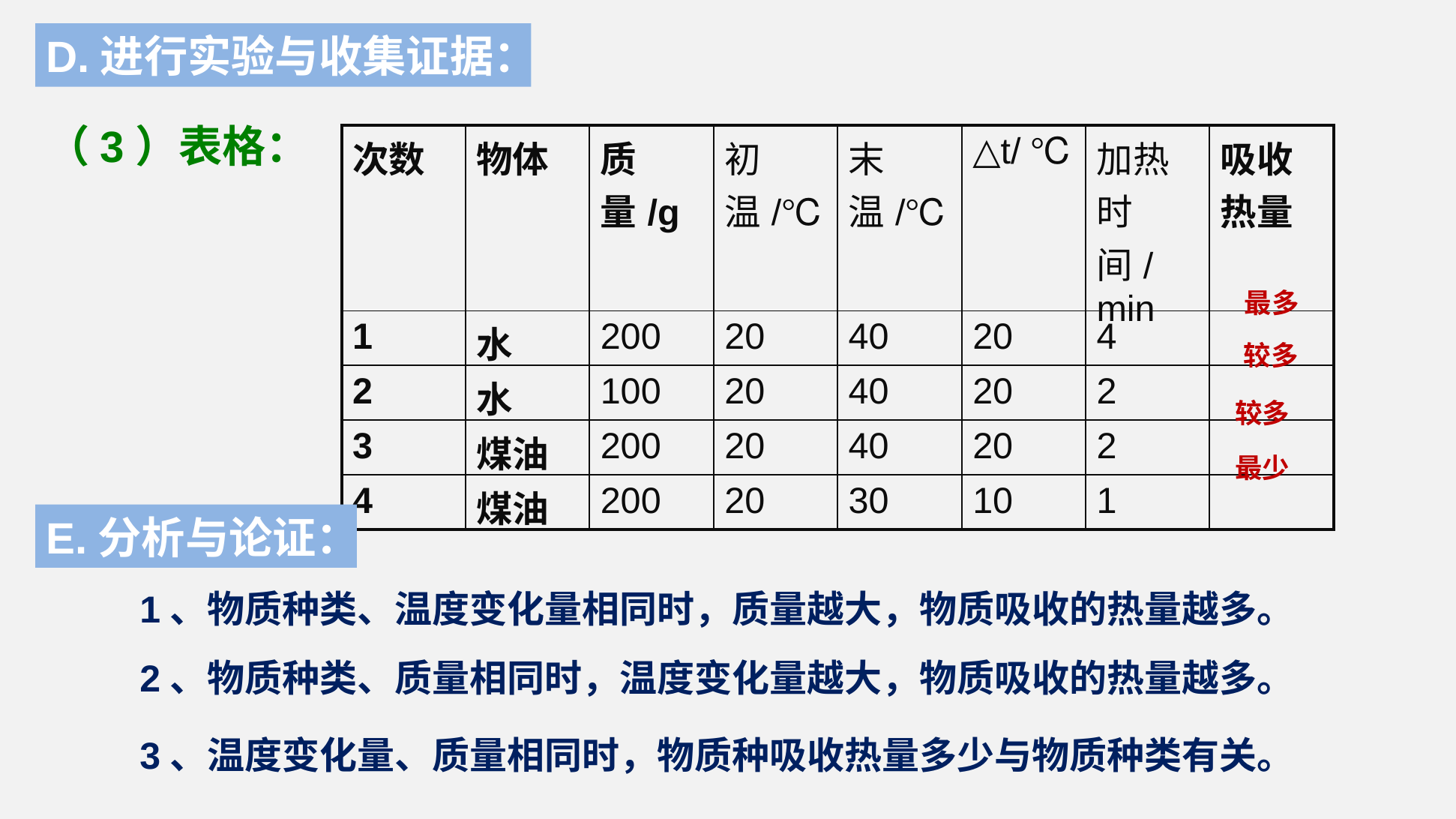

D.进行实验与收集证据：
（3）表格：
| 次数 | 物体 | 质量/g | 初温/℃ | 末温/℃ | △t/ ℃ | 加热时间/min | 吸收热量 |
| --- | --- | --- | --- | --- | --- | --- | --- |
| 1 | 水 | 200 | 20 | 40 | 20 | 4 |  |
| 2 | 水 | 100 | 20 | 40 | 20 | 2 |  |
| 3 | 煤油 | 200 | 20 | 40 | 20 | 2 |  |
| 4 | 煤油 | 200 | 20 | 30 | 10 | 1 |  |
最多
较多
较多
最少

E.分析与论证：
1、物质种类、温度变化量相同时，质量越大，物质吸收的热量越多。

2、物质种类、质量相同时，温度变化量越大，物质吸收的热量越多。
3、温度变化量、质量相同时，物质种吸收热量多少与物质种类有关。